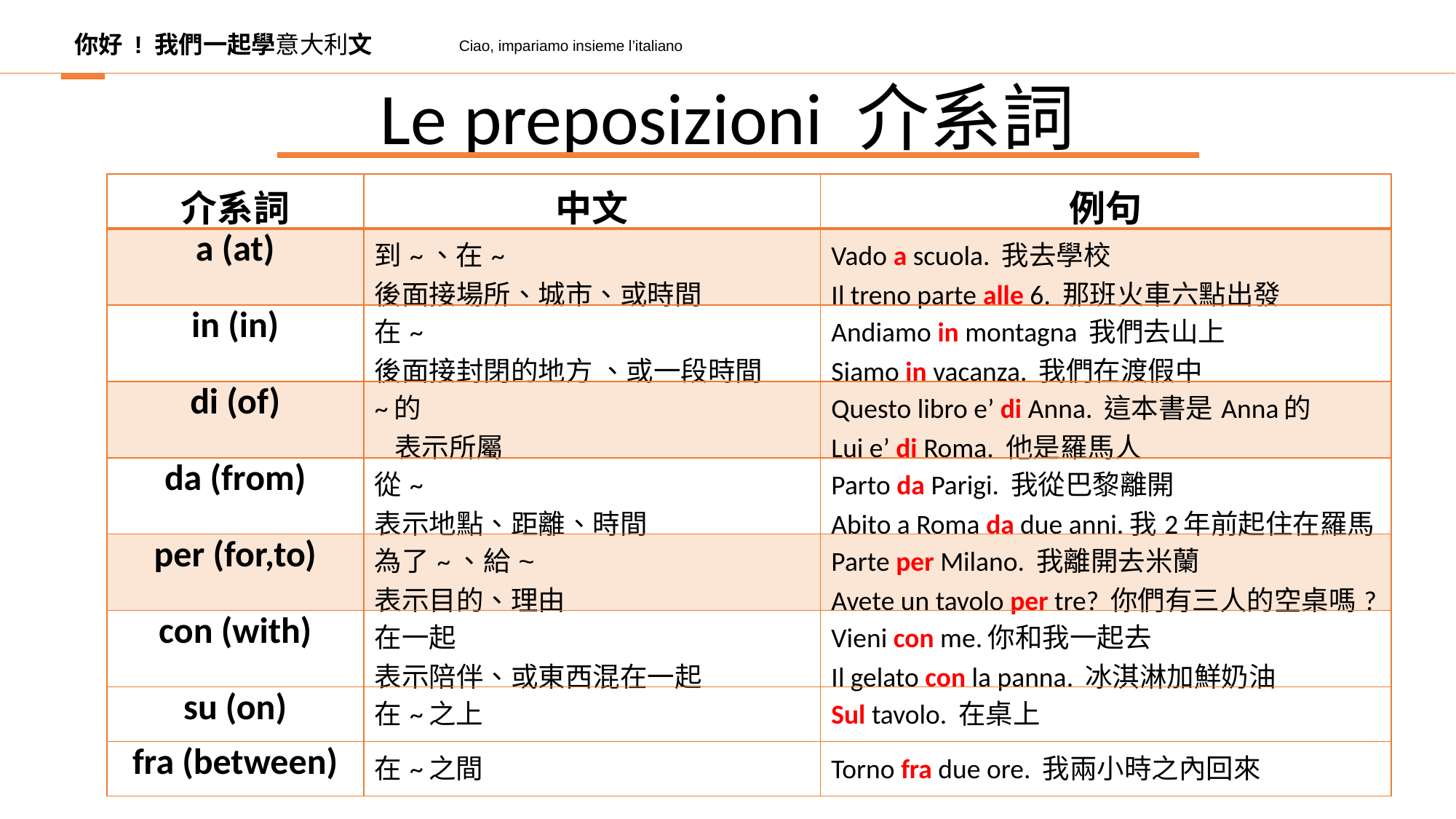

你好 ! 我們一起學意大利文
Ciao, impariamo insieme l’italiano

Le preposizioni 介系詞

| 介系詞 | 中文 | 例句 |
| --- | --- | --- |
| a (at) | 到~、在~ 後面接場所、城市、或時間 | Vado a scuola. 我去學校 Il treno parte alle 6. 那班火車六點出發 |
| in (in) | 在~ 後面接封閉的地方 、或一段時間 | Andiamo in montagna 我們去山上 Siamo in vacanza. 我們在渡假中 |
| di (of) | ~的 表示所屬 | Questo libro e’ di Anna. 這本書是Anna的 Lui e’ di Roma. 他是羅馬人 |
| da (from) | 從~ 表示地點、距離、時間 | Parto da Parigi. 我從巴黎離開 Abito a Roma da due anni.我2年前起住在羅馬 |
| per (for,to) | 為了~、給~ 表示目的、理由 | Parte per Milano. 我離開去米蘭 Avete un tavolo per tre? 你們有三人的空桌嗎? |
| con (with) | 在一起 表示陪伴、或東西混在一起 | Vieni con me.你和我一起去 Il gelato con la panna. 冰淇淋加鮮奶油 |
| su (on) | 在~之上 | Sul tavolo. 在桌上 |
| fra (between) | 在~之間 | Torno fra due ore. 我兩小時之內回來 |